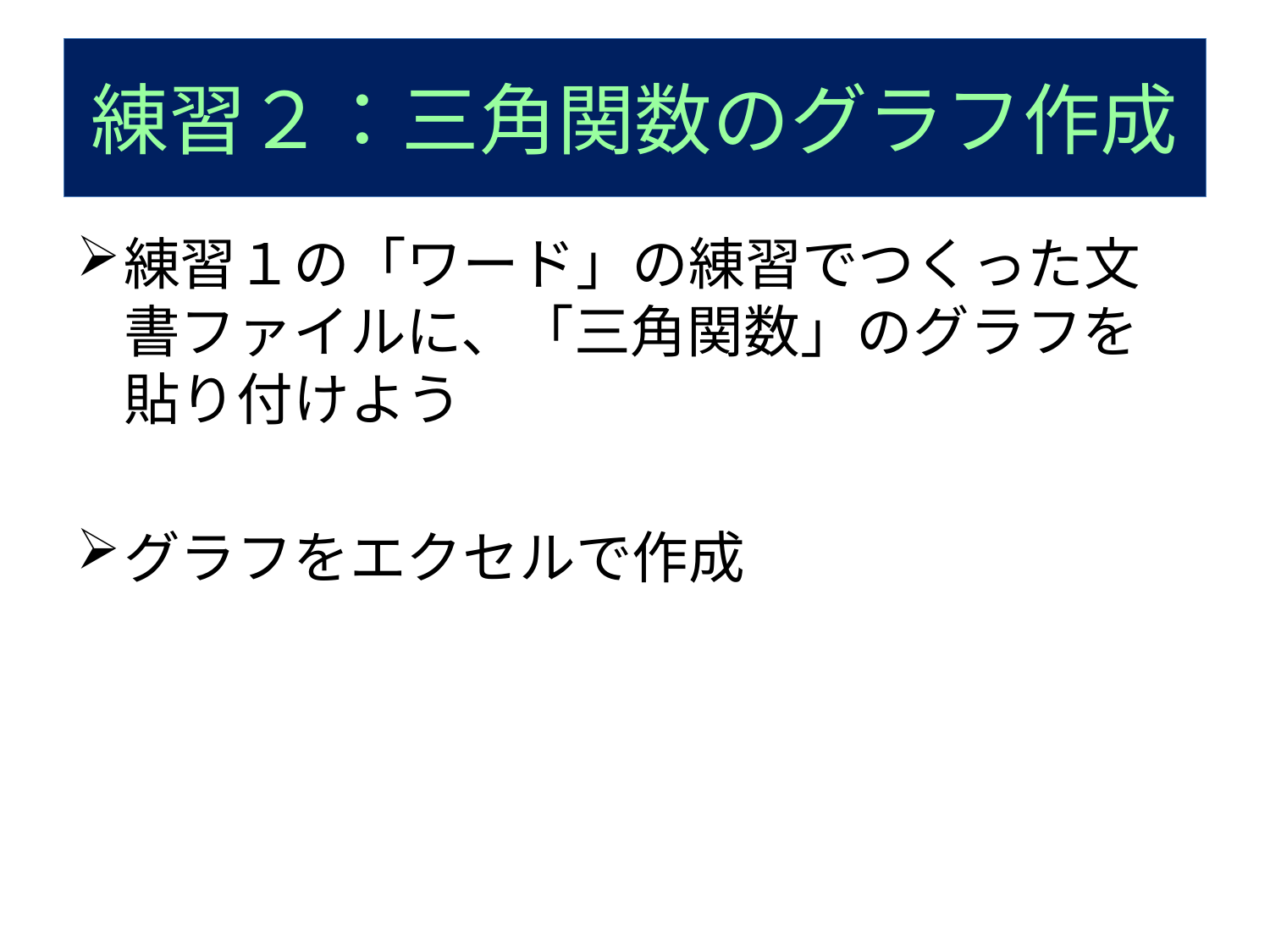

# 練習２：三角関数のグラフ作成
練習１の「ワード」の練習でつくった文書ファイルに、「三角関数」のグラフを貼り付けよう

グラフをエクセルで作成